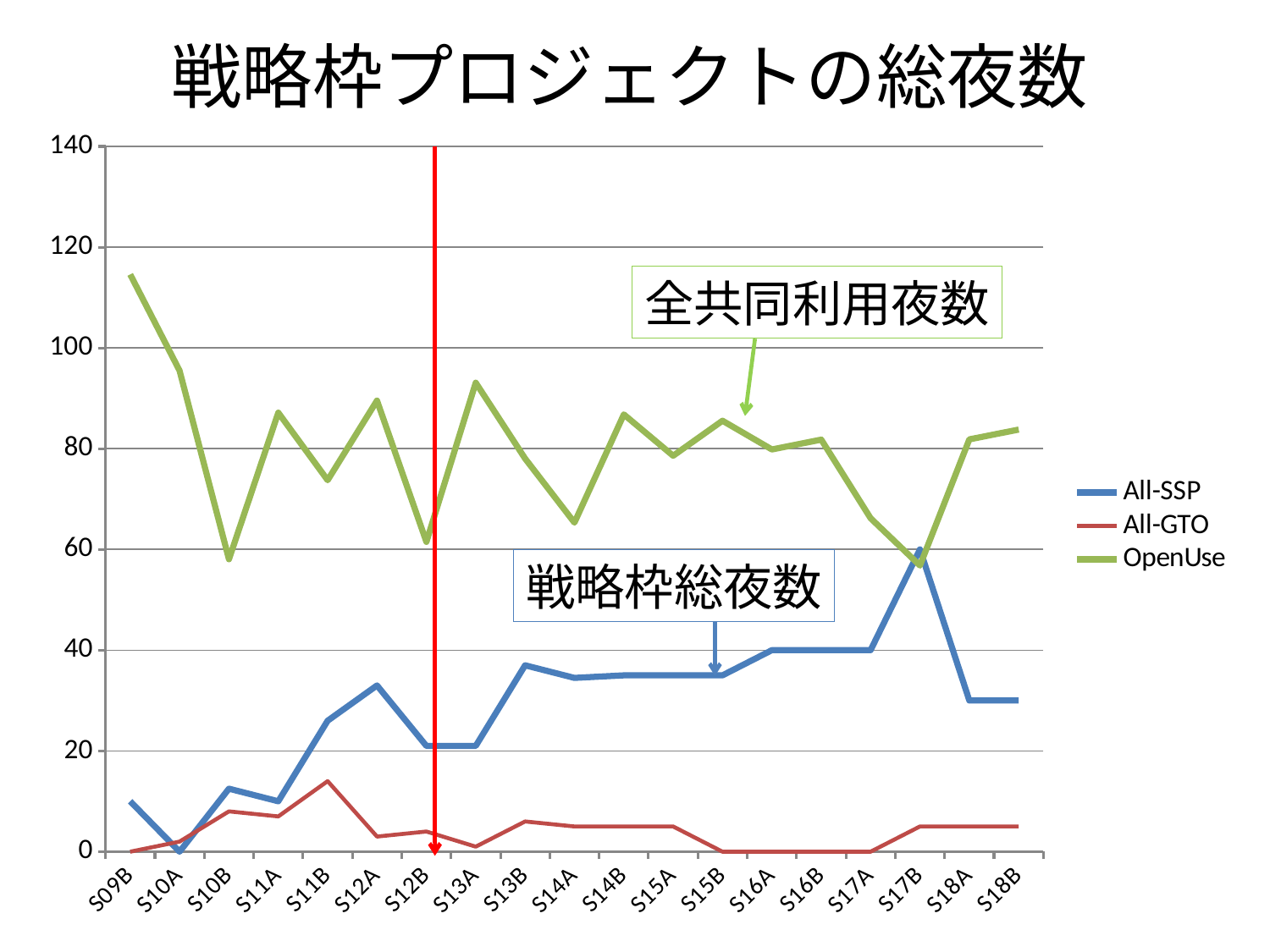

戦略枠プロジェクトの総夜数

### Chart

| Category |  |  |  |
|---|---|---|---|
| S09B | 10.0 | 0.0 | 114.60000000000001 |
| S10A | 0.0 | 2.0 | 95.5 |
| S10B | 12.5 | 8.0 | 58.05 |
| S11A | 10.0 | 7.0 | 87.15 |
| S11B | 26.0 | 14.0 | 73.75 |
| S12A | 33.0 | 3.0 | 89.55 |
| S12B | 21.0 | 4.0 | 61.5 |
| S13A | 21.0 | 1.0 | 93.10000000000001 |
| S13B | 37.0 | 6.0 | 78.05 |
| S14A | 34.5 | 5.0 | 65.325 |
| S14B | 35.0 | 5.0 | 86.8 |
| S15A | 35.0 | 5.0 | 78.60000000000001 |
| S15B | 35.0 | 0.0 | 85.55 |
| S16A | 40.0 | 0.0 | 79.85000000000001 |
| S16B | 40.0 | 0.0 | 81.8 |
| S17A | 40.0 | 0.0 | 66.2 |
| S17B | 60.0 | 5.0 | 56.8 |
| S18A | 30.0 | 5.0 | 81.85000000000001 |
| S18B | 30.0 | 5.0 | 83.8 |
全共同利用夜数
戦略枠総夜数